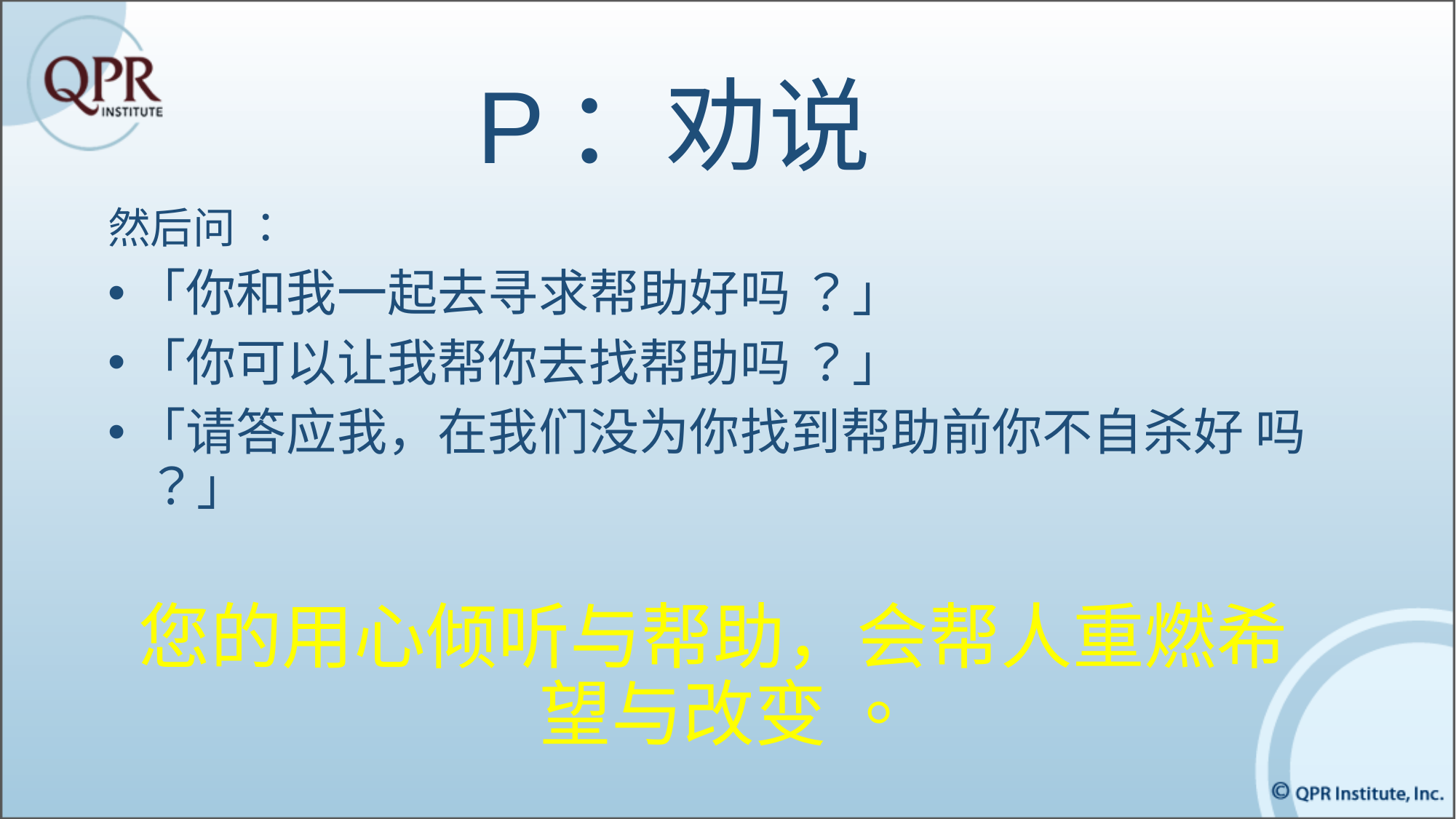

# P：劝说
然后问 ：
「你和我一起去寻求帮助好吗 ？」
「你可以让我帮你去找帮助吗 ？」
「请答应我，在我们没为你找到帮助前你不自杀好 吗 ？」

您的用心倾听与帮助，会帮人重燃希望与改变 。